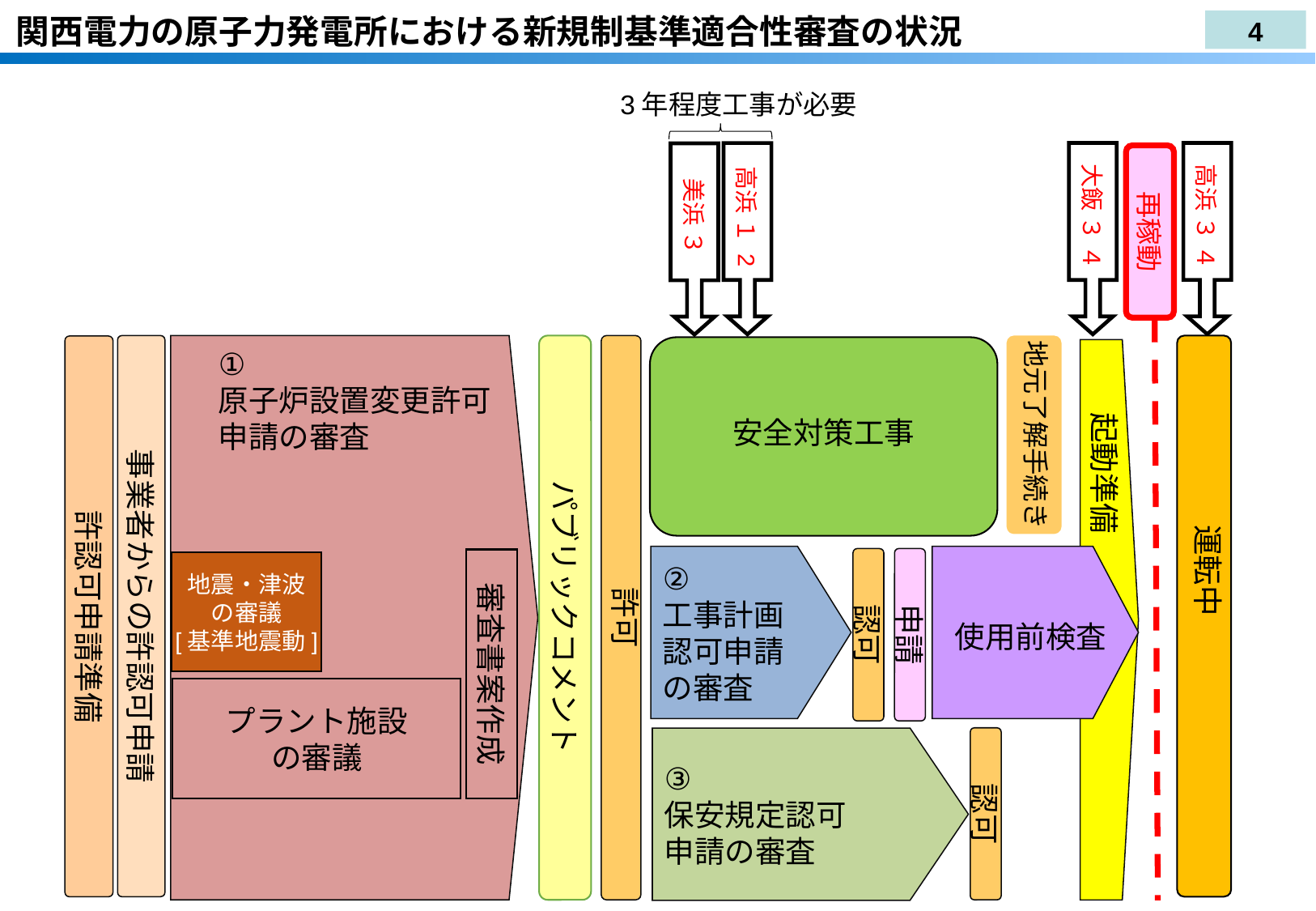

関西電力の原子力発電所における新規制基準適合性審査の状況
4

3年程度工事が必要
高浜 ３ ４
大飯 ３ ４
高浜 １ 2
美浜 ３
再稼動
事業者からの許認可申請
①
原子炉設置変更許可
申請の審査

パブリックコメント
許可
地元了解手続き
運転中
許認可申請準備
安全対策工事
　　起動準備
②
工事計画認可申請の審査

認可
申請
審査書案作成
地震・津波
の審議
[基準地震動]
使用前検査
プラント施設
の審議
認可
③
保安規定認可
申請の審査